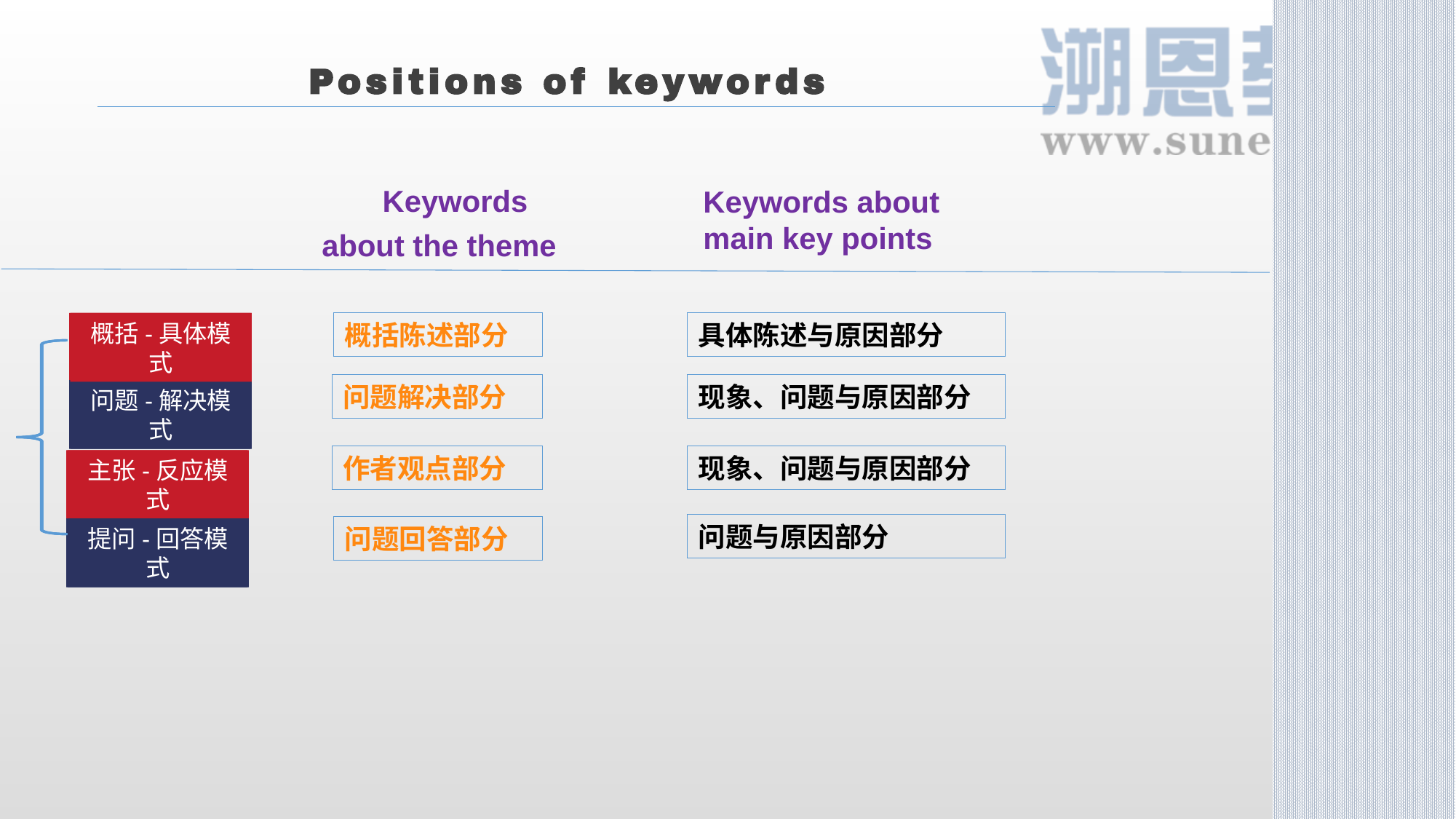

Positions of keywords
Keywords
about the theme
Keywords about
main key points
概括-具体模式
概括-具体模式
概括-具体模式
概括陈述部分
问题解决部分
作者观点部分
问题回答部分
具体陈述与原因部分

现象、问题与原因部分
问题-解决模式
问题-解决模式
现象、问题与原因部分
主张-反应模式
主张-反应模式
问题与原因部分
提问-回答模式
提问-回答模式